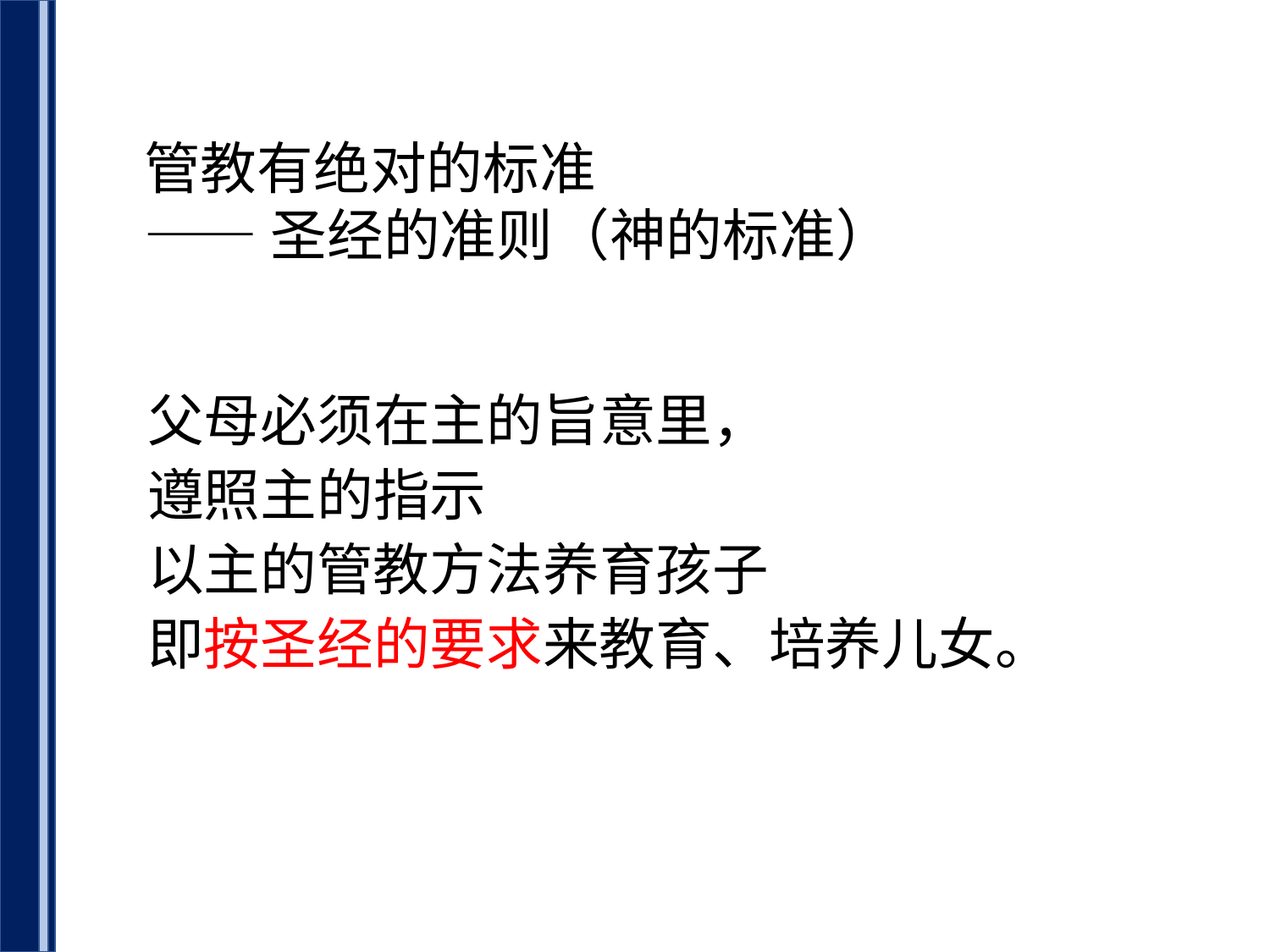

管教有绝对的标准
——圣经的准则（神的标准）
父母必须在主的旨意里，
遵照主的指示
以主的管教方法养育孩子
即按圣经的要求来教育、培养儿女。